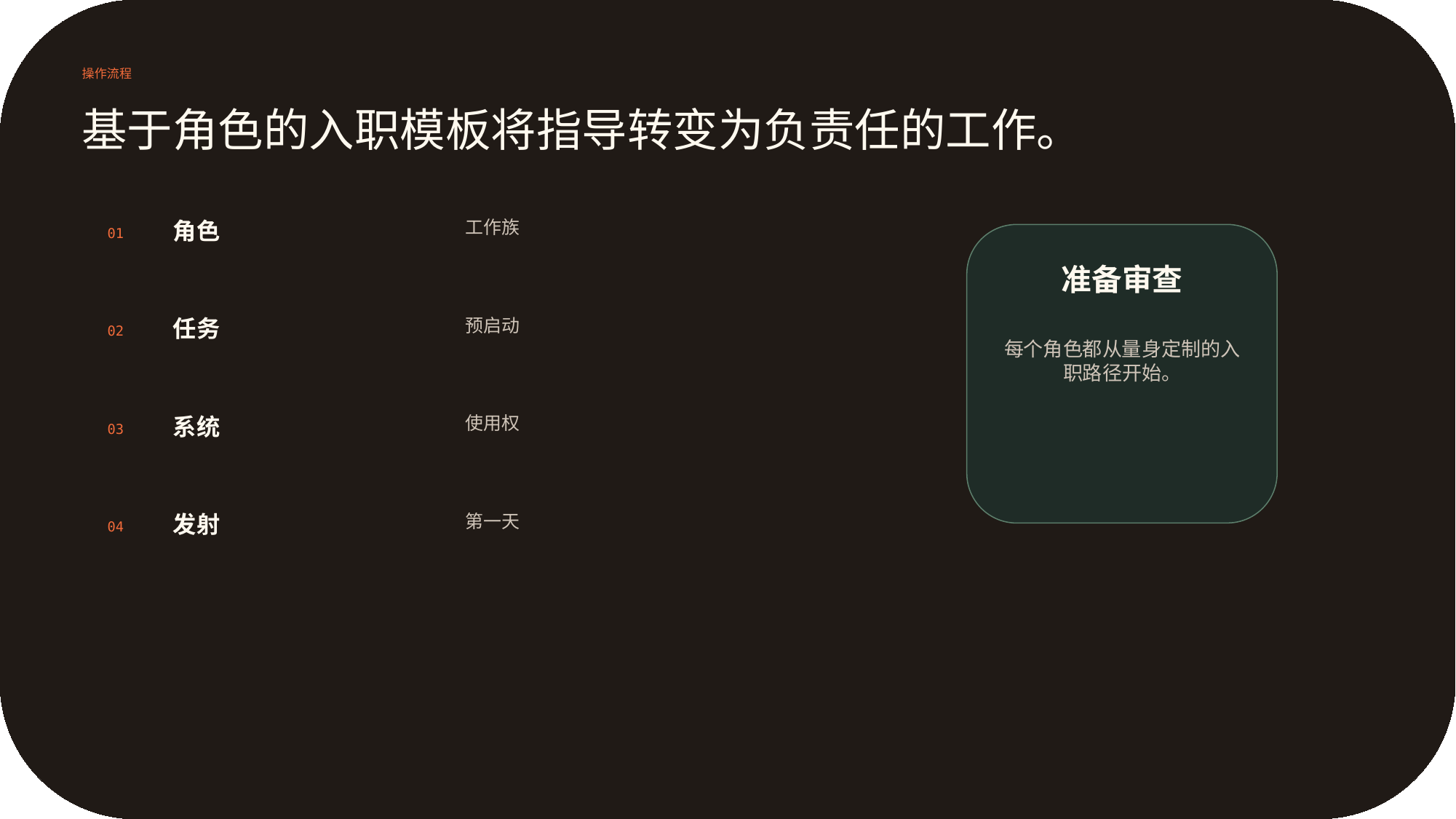

操作流程
基于角色的入职模板将指导转变为负责任的工作。
角色
工作族
01

准备审查
任务
预启动
02
每个角色都从量身定制的入职路径开始。
系统
使用权
03
发射
第一天
04